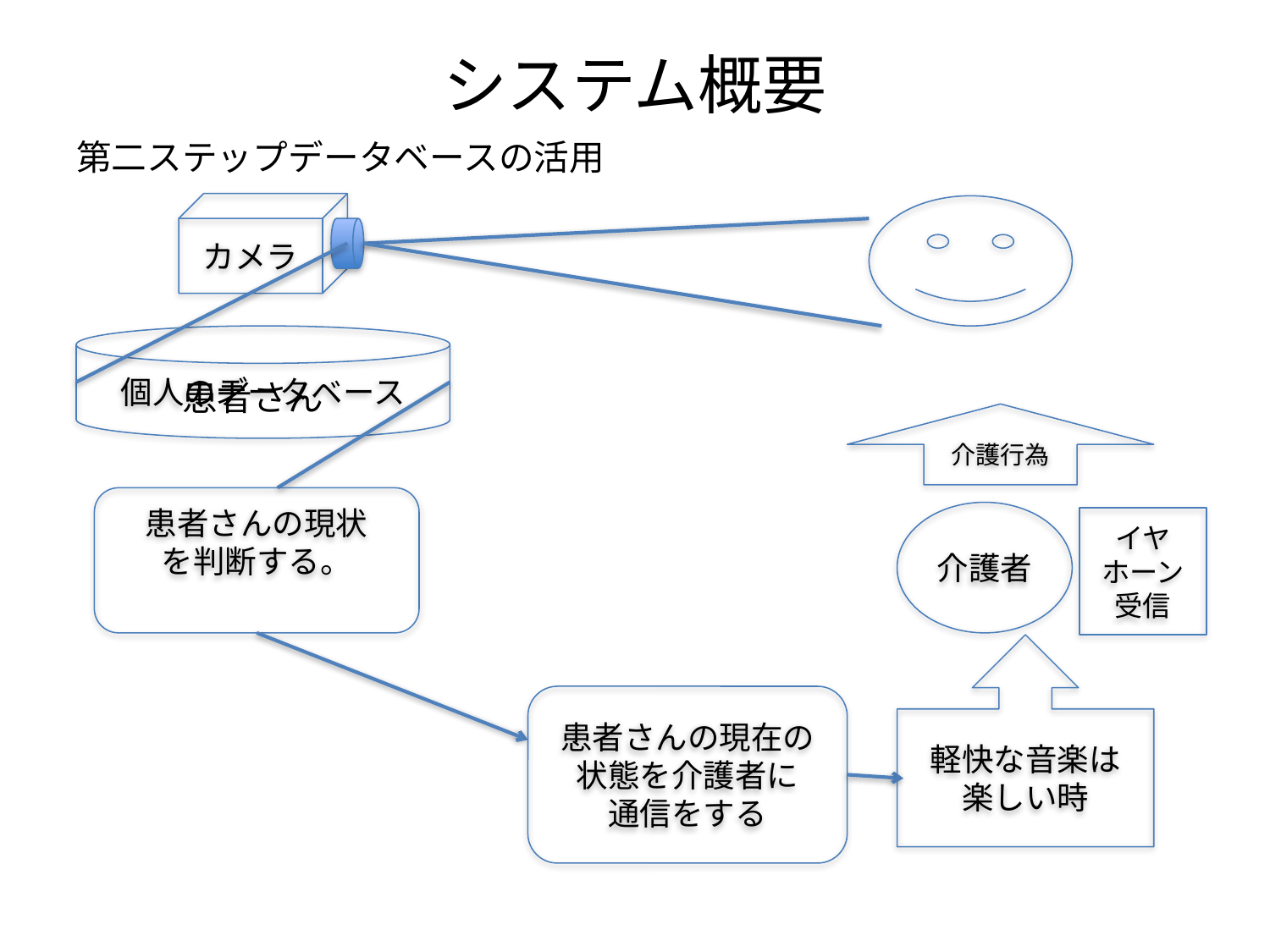

# システム概要
第二ステップデータベースの活用

　　　　　　　　　　　　　　　　　　　　　　　　　　　　　　　　　　　患者さん

カメラ

個人のデータベース
介護行為
患者さんの現状
を判断する。

介護者
イヤホーン受信
軽快な音楽は
楽しい時
患者さんの現在の状態を介護者に
通信をする